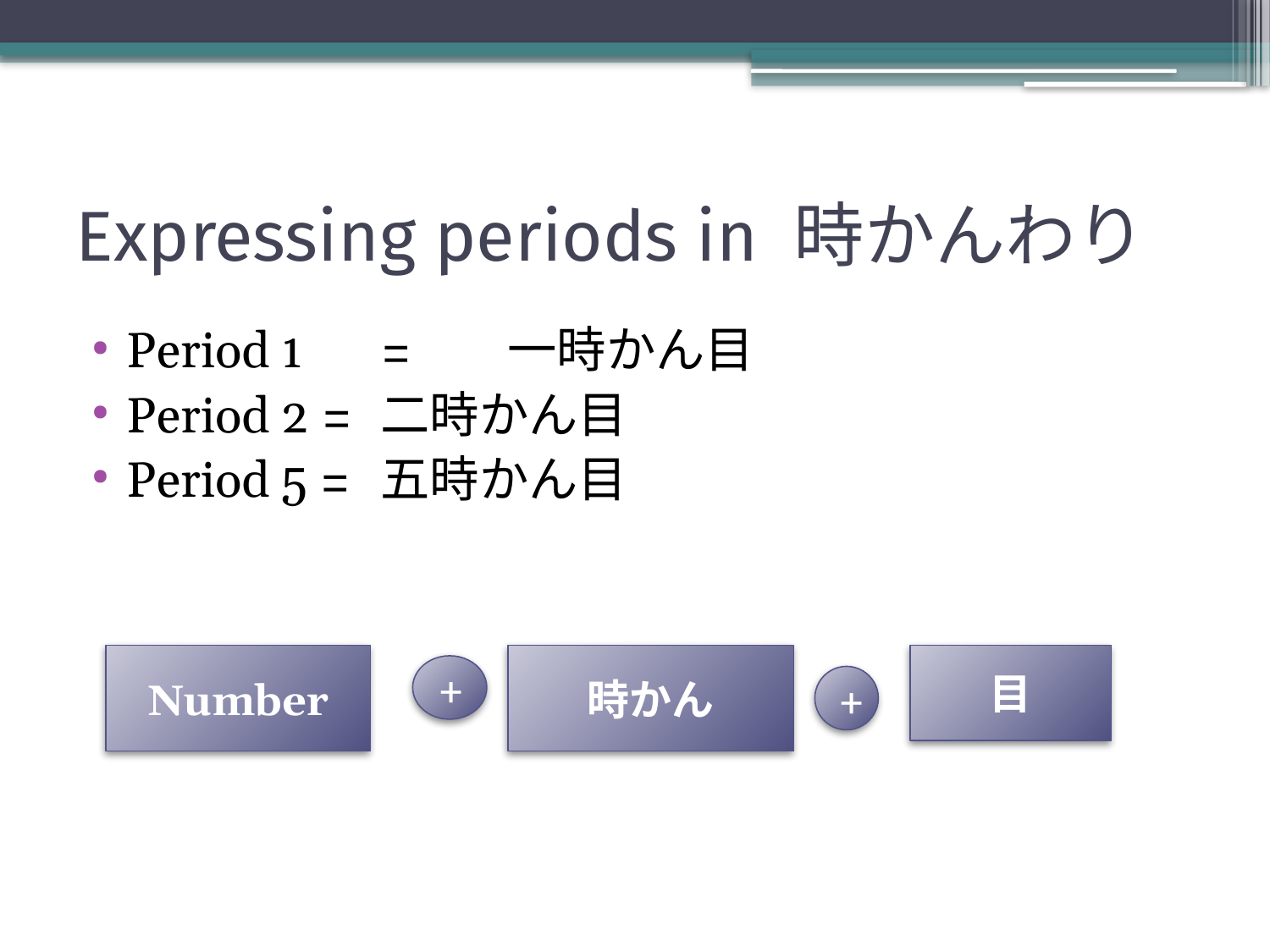

# Expressing periods in 時かんわり
Period 1	=	一時かん目
Period 2 =	二時かん目
Period 5 =	五時かん目

Number
時かん
目
+
+